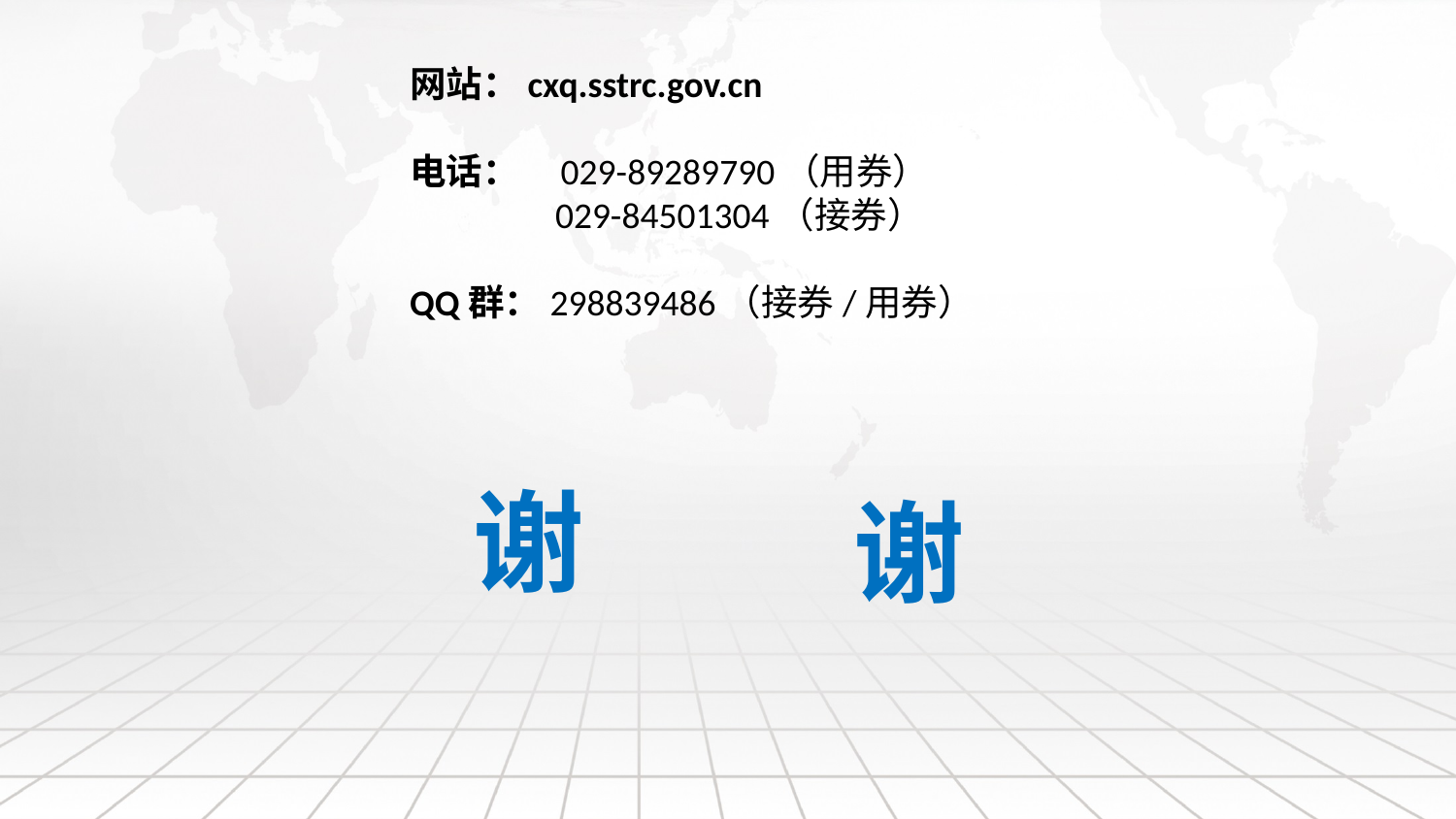

网站：cxq.sstrc.gov.cn

电话：    029-89289790（用券）
	029-84501304（接券）

QQ群：298839486（接券/用券）
谢
谢